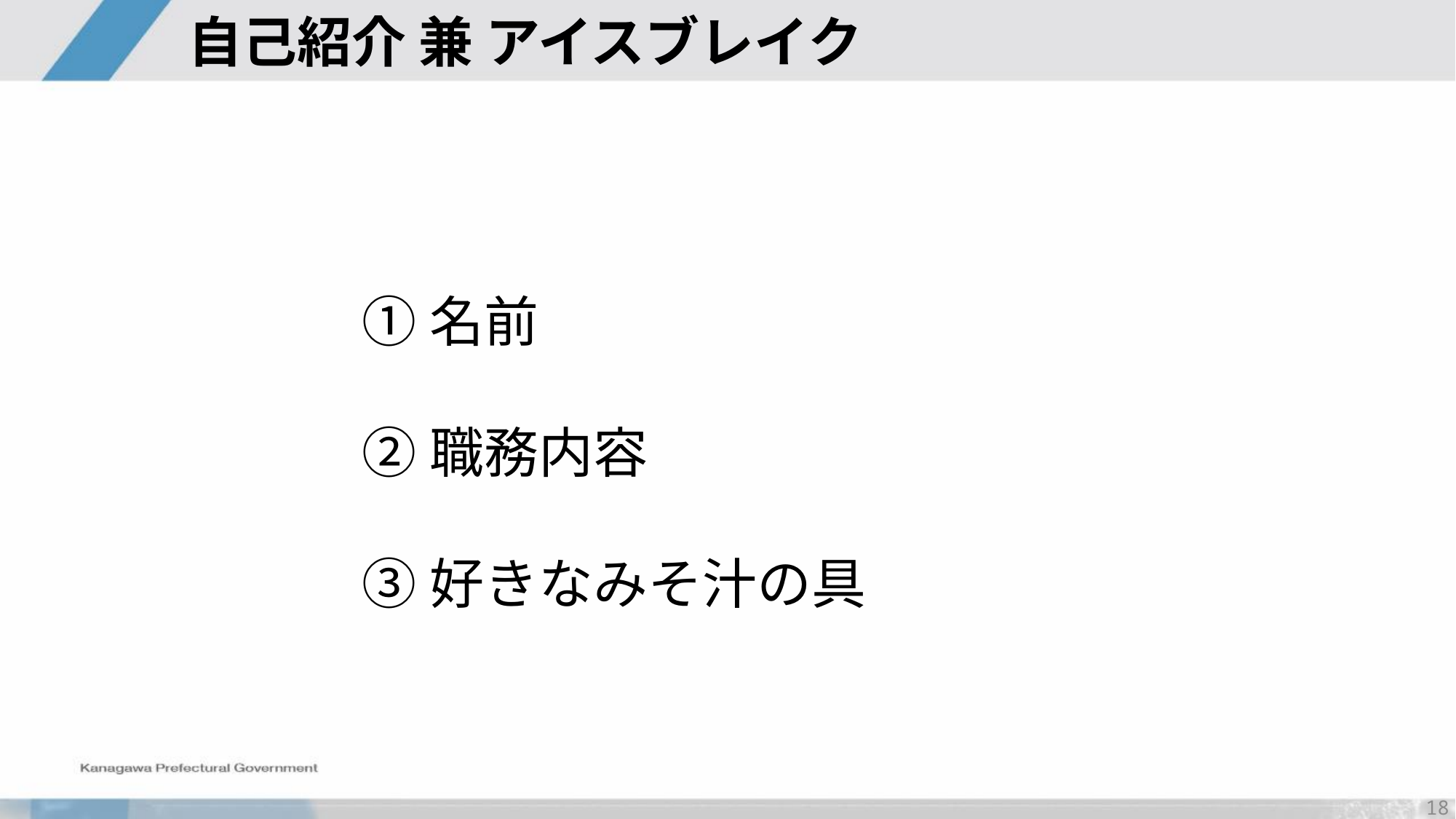

# 自己紹介 兼 アイスブレイク
①名前
②職務内容
③好きなみそ汁の具
18